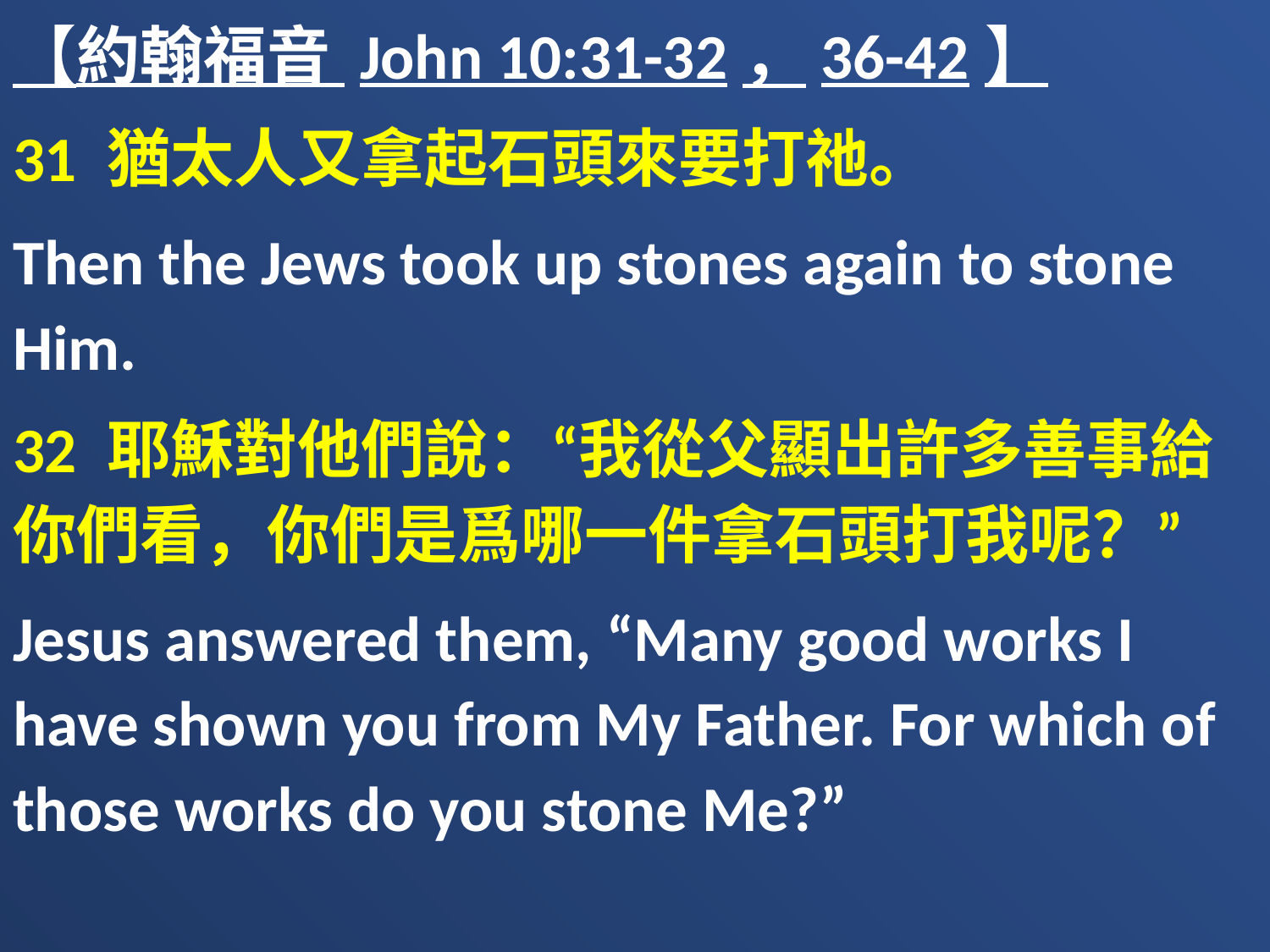

【約翰福音 John 10:31-32，36-42】
31 猶太人又拿起石頭來要打祂。
Then the Jews took up stones again to stone Him.
32 耶穌對他們說：“我從父顯出許多善事給你們看，你們是爲哪一件拿石頭打我呢？”
Jesus answered them, “Many good works I have shown you from My Father. For which of those works do you stone Me?”